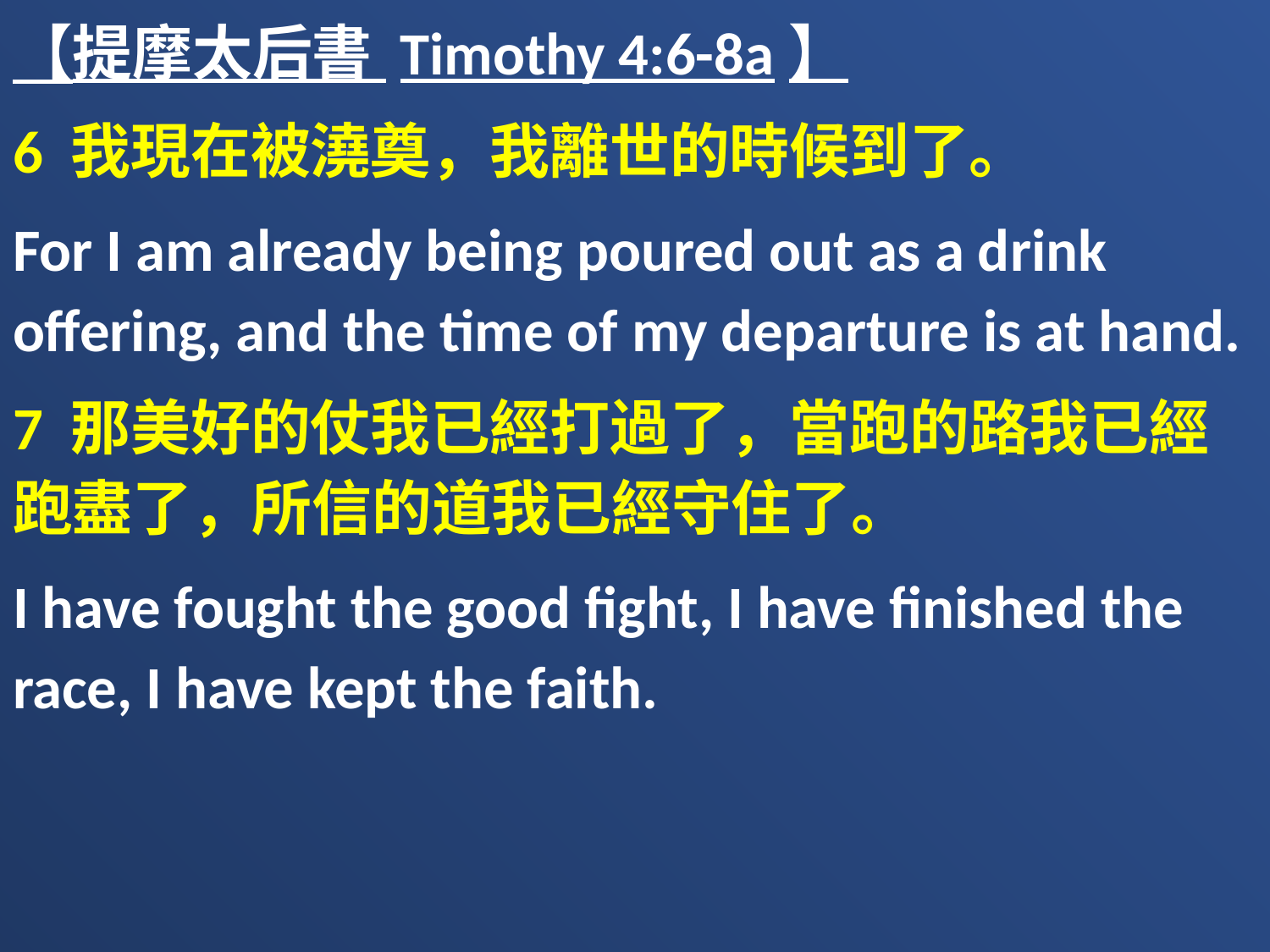

【提摩太后書 Timothy 4:6-8a】
6 我現在被澆奠，我離世的時候到了。
For I am already being poured out as a drink offering, and the time of my departure is at hand.
7 那美好的仗我已經打過了，當跑的路我已經跑盡了，所信的道我已經守住了。
I have fought the good fight, I have finished the race, I have kept the faith.